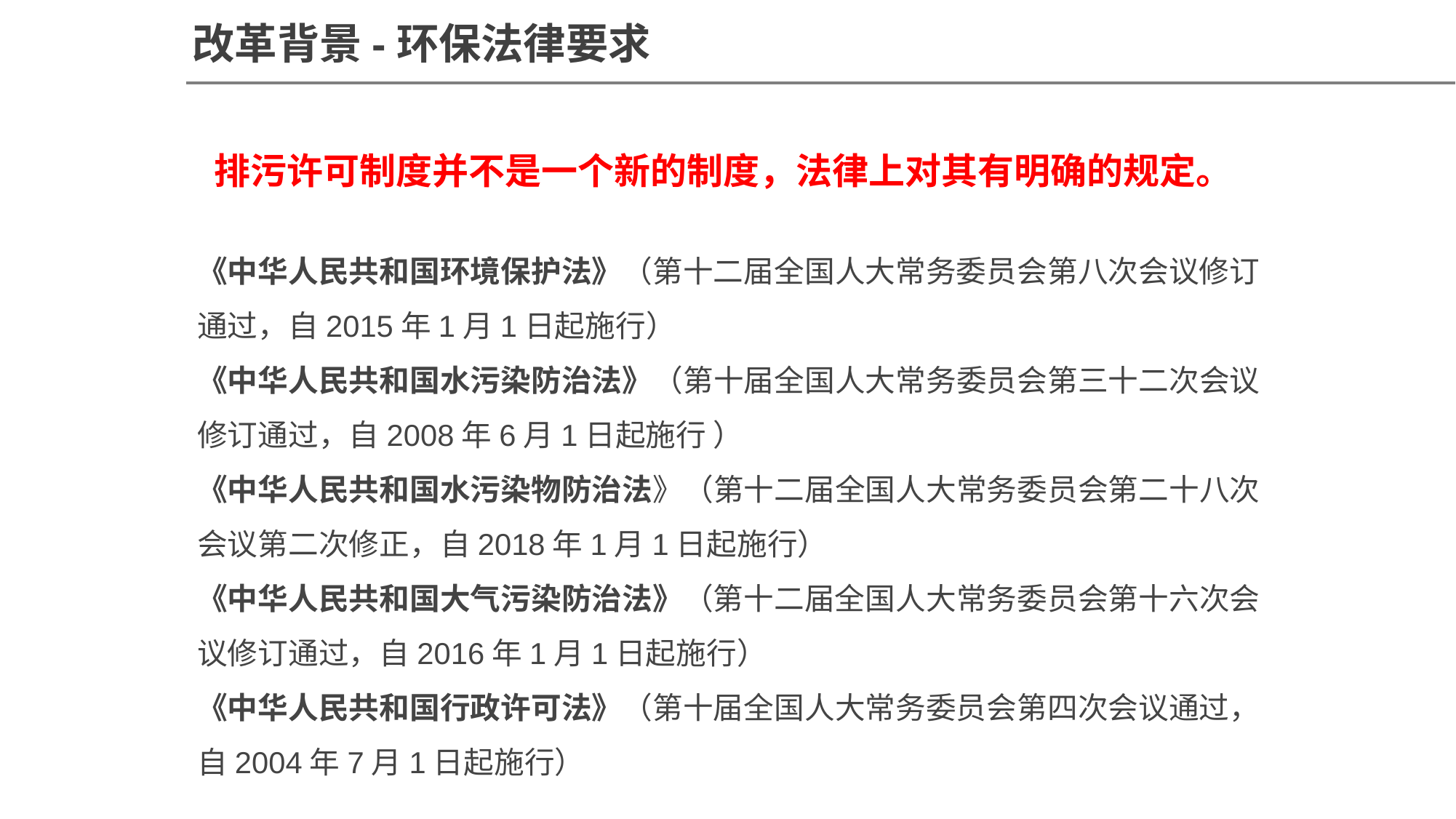

改革背景-环保法律要求
排污许可制度并不是一个新的制度，法律上对其有明确的规定。
《中华人民共和国环境保护法》（第十二届全国人大常务委员会第八次会议修订通过，自2015年1月1日起施行）
《中华人民共和国水污染防治法》（第十届全国人大常务委员会第三十二次会议修订通过，自2008年6月1日起施行 ）
《中华人民共和国水污染物防治法》（第十二届全国人大常务委员会第二十八次会议第二次修正，自2018年1月1日起施行）
《中华人民共和国大气污染防治法》（第十二届全国人大常务委员会第十六次会议修订通过，自2016年1月1日起施行）
《中华人民共和国行政许可法》（第十届全国人大常务委员会第四次会议通过，自2004年7月1日起施行）